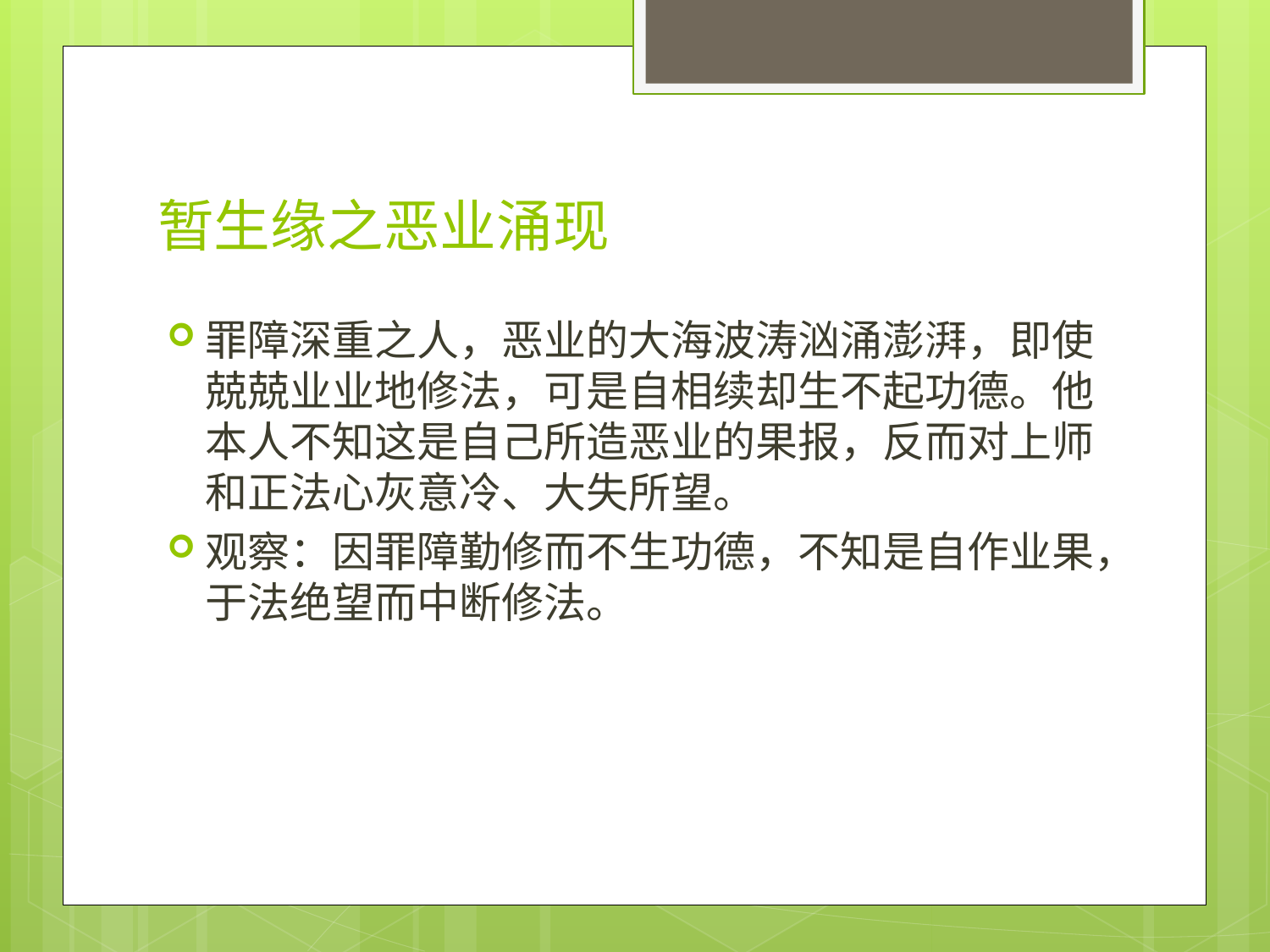

# 暂生缘之恶业涌现
罪障深重之人，恶业的大海波涛汹涌澎湃，即使兢兢业业地修法，可是自相续却生不起功德。他本人不知这是自己所造恶业的果报，反而对上师和正法心灰意冷、大失所望。
观察：因罪障勤修而不生功德，不知是自作业果，于法绝望而中断修法。